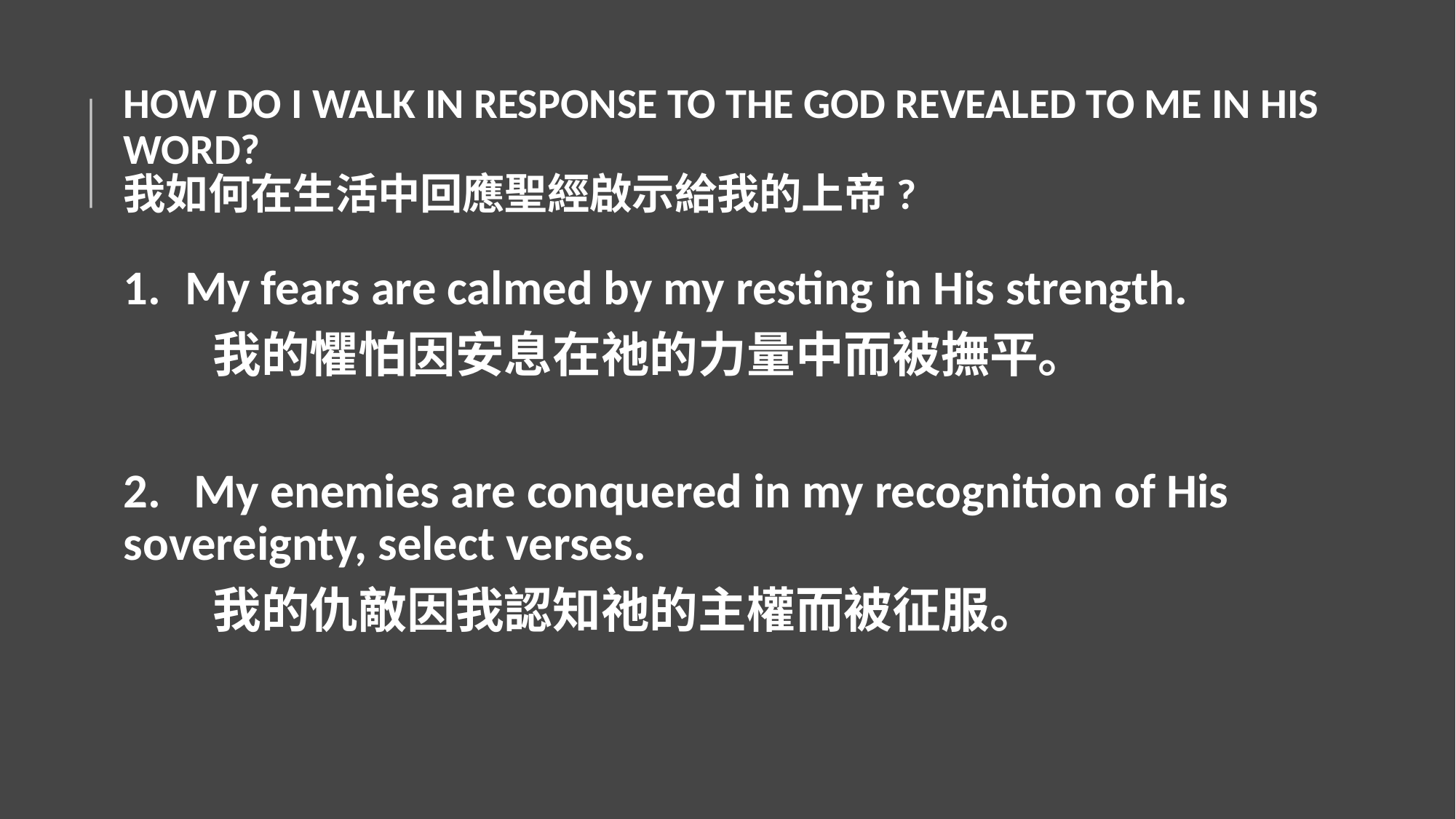

# HOW DO I WALK IN RESPONSE TO THE GOD REVEALED TO ME IN HIS WORD? 我如何在生活中回應聖經啟示給我的上帝?
My fears are calmed by my resting in His strength.
       我的懼怕因安息在祂的力量中而被撫平。

2.   My enemies are conquered in my recognition of His sovereignty, select verses.
       我的仇敵因我認知祂的主權而被征服。